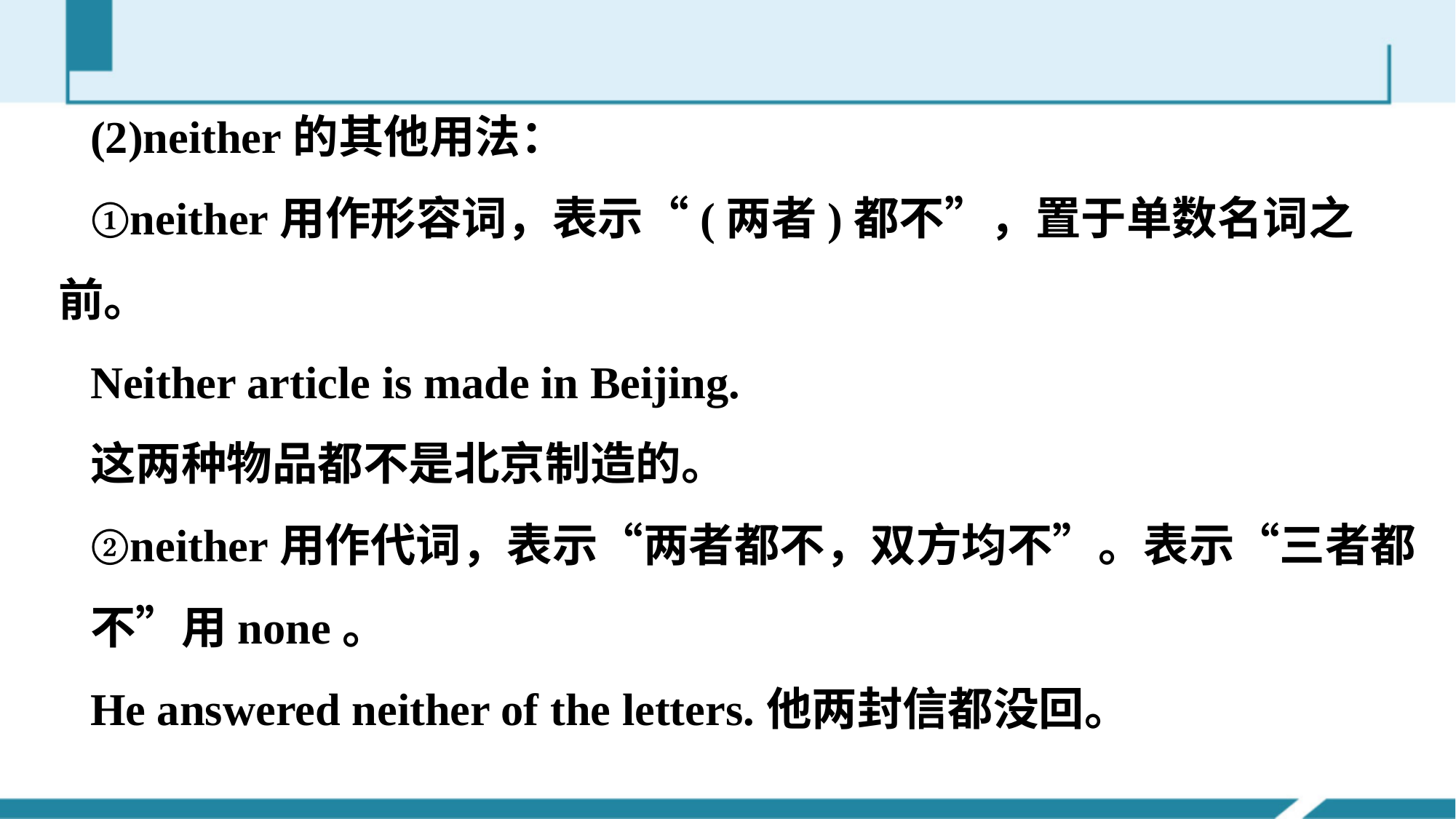

(2)neither的其他用法：
①neither用作形容词，表示“(两者)都不”，置于单数名词之前。
Neither article is made in Beijing.
这两种物品都不是北京制造的。
②neither用作代词，表示“两者都不，双方均不”。表示“三者都
不”用none。
He answered neither of the letters.他两封信都没回。